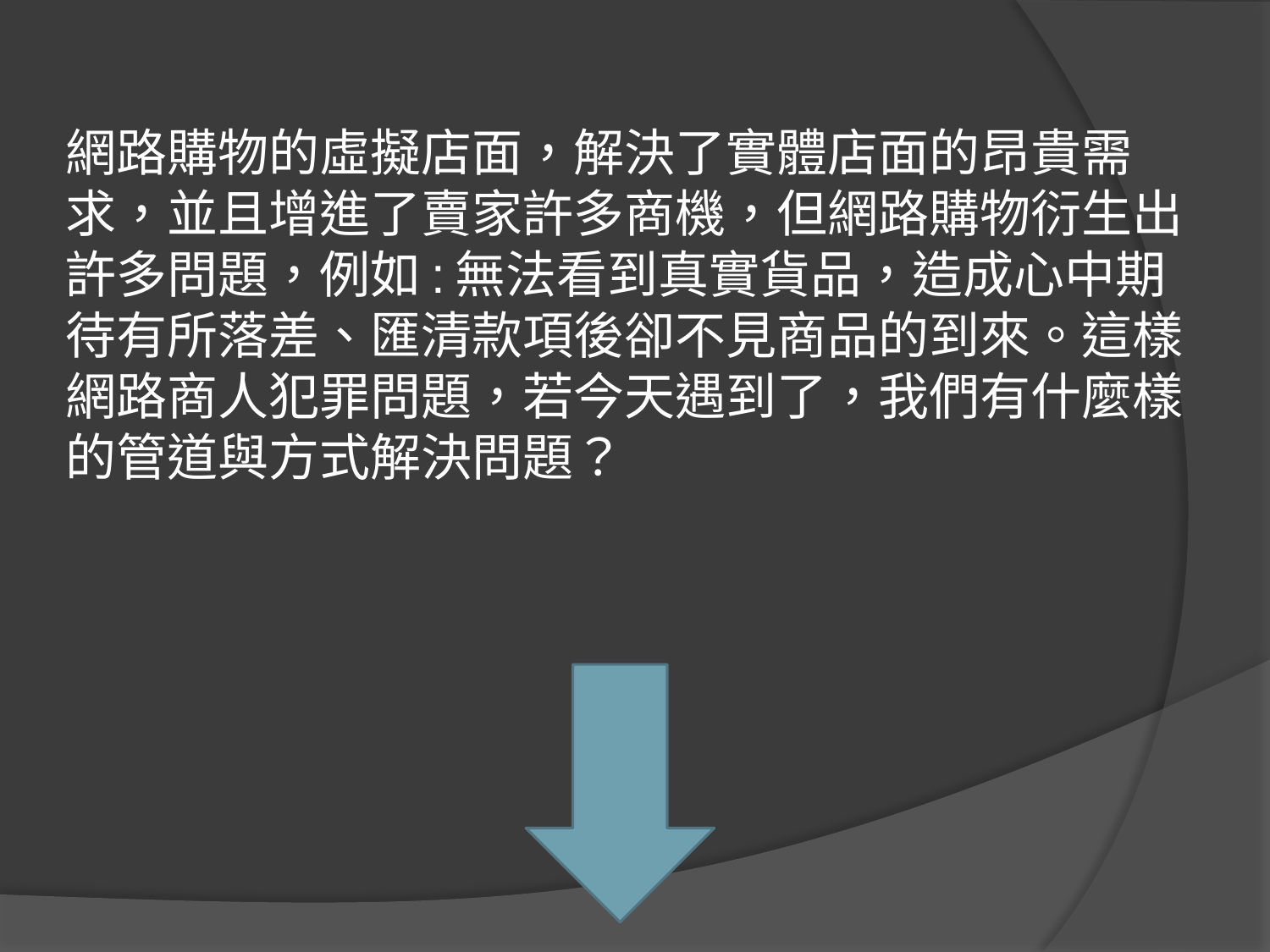

# 網路購物的虛擬店面，解決了實體店面的昂貴需求，並且增進了賣家許多商機，但網路購物衍生出許多問題，例如:無法看到真實貨品，造成心中期待有所落差、匯清款項後卻不見商品的到來。這樣網路商人犯罪問題，若今天遇到了，我們有什麼樣的管道與方式解決問題？